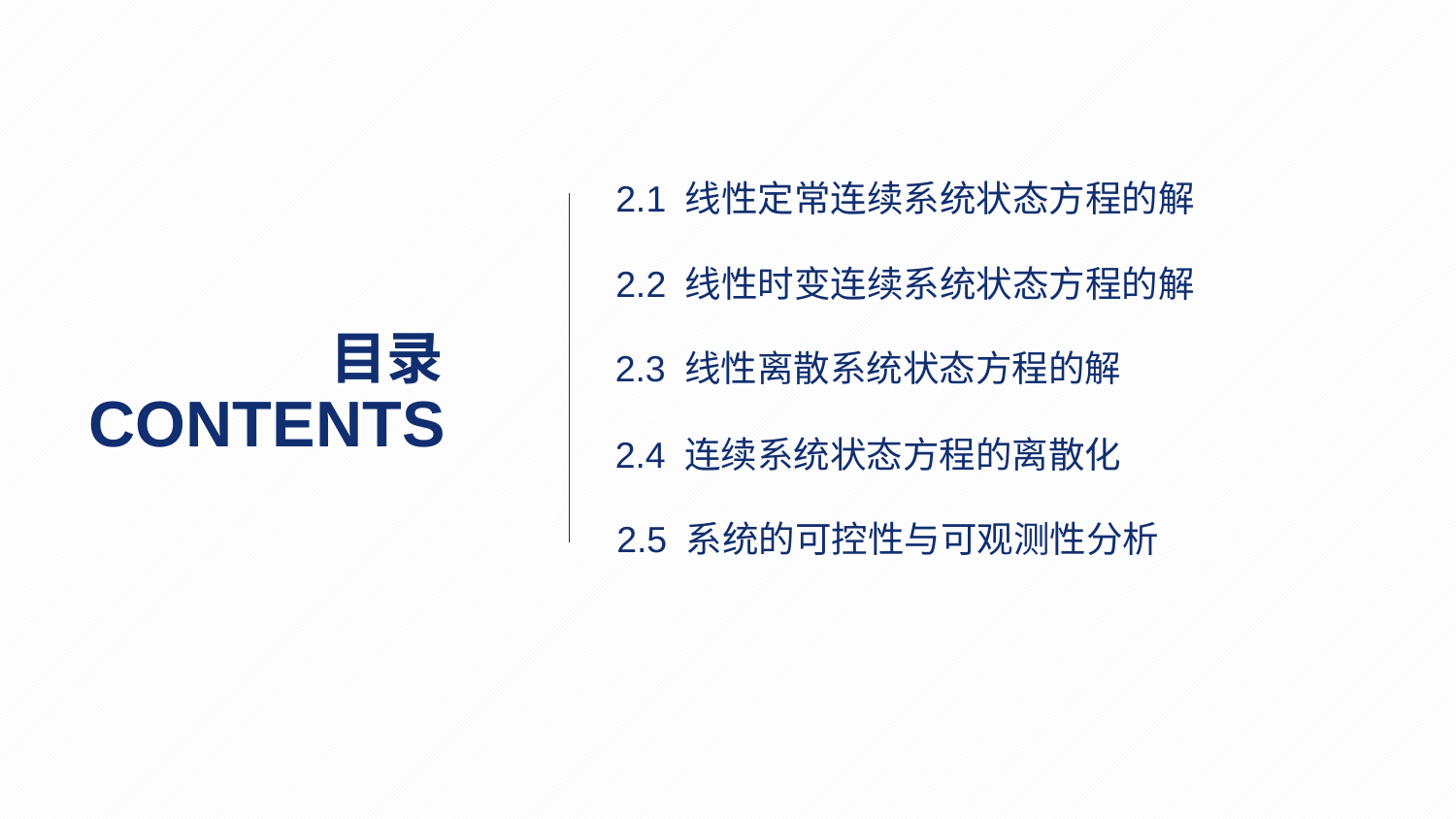

2.1 线性定常连续系统状态方程的解
2.2 线性时变连续系统状态方程的解
目录
2.3 线性离散系统状态方程的解
CONTENTS
2.4 连续系统状态方程的离散化
2.5 系统的可控性与可观测性分析